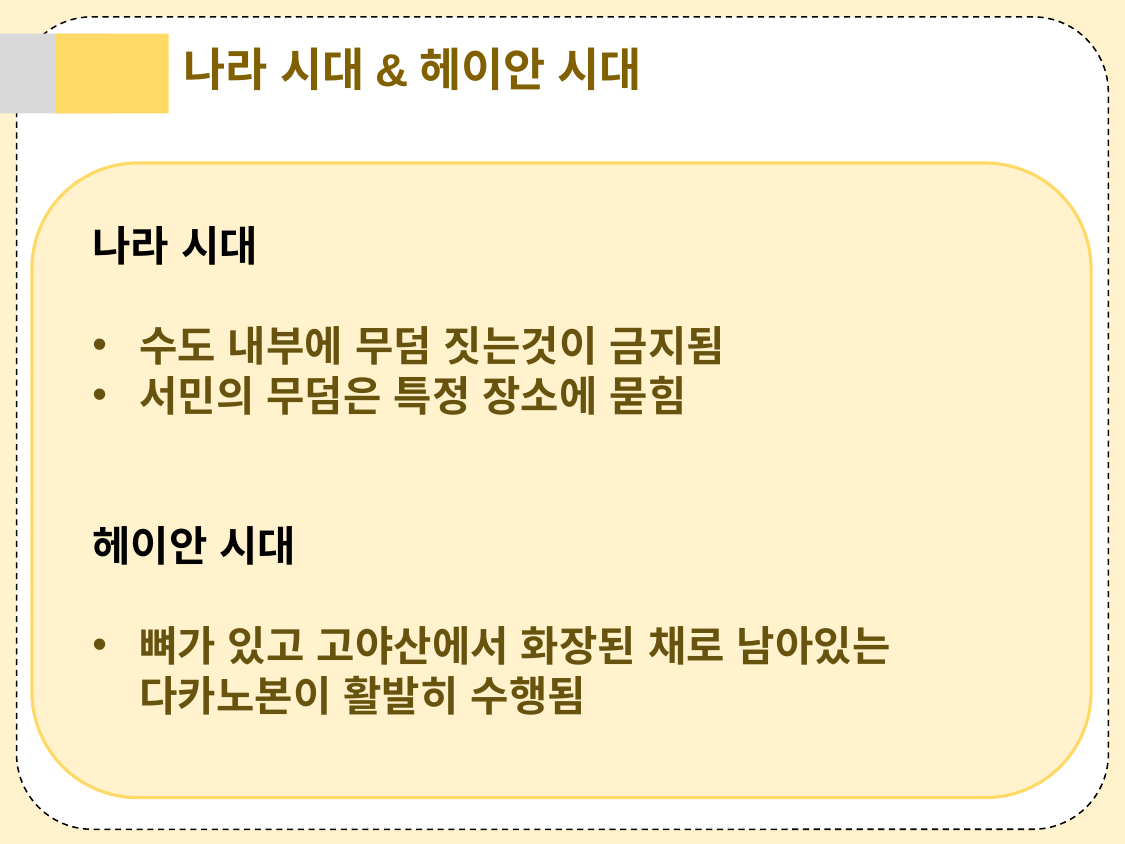

나라 시대&헤이안 시대

나라 시대

수도 내부에 무덤 짓는것이 금지됨
서민의 무덤은 특정 장소에 묻힘

헤이안 시대

뼈가 있고 고야산에서 화장된 채로 남아있는 다카노본이 활발히 수행됨